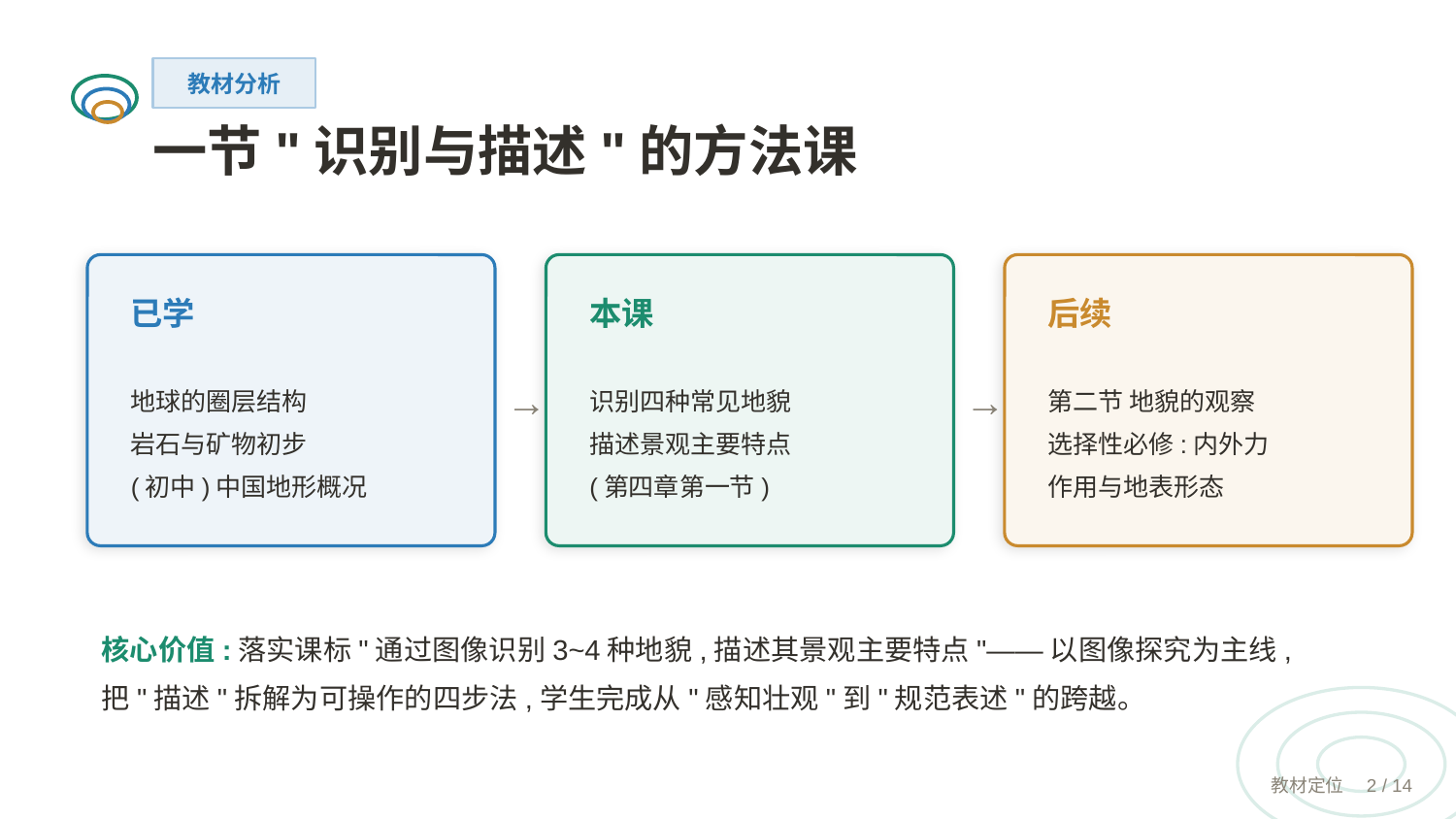

教材分析

一节"识别与描述"的方法课

已学
本课
后续
地球的圈层结构
岩石与矿物初步
(初中)中国地形概况
识别四种常见地貌
描述景观主要特点
(第四章第一节)
第二节 地貌的观察
选择性必修:内外力
作用与地表形态
→
→
核心价值:落实课标"通过图像识别3~4种地貌,描述其景观主要特点"——以图像探究为主线,把"描述"拆解为可操作的四步法,学生完成从"感知壮观"到"规范表述"的跨越。

教材定位　2 / 14